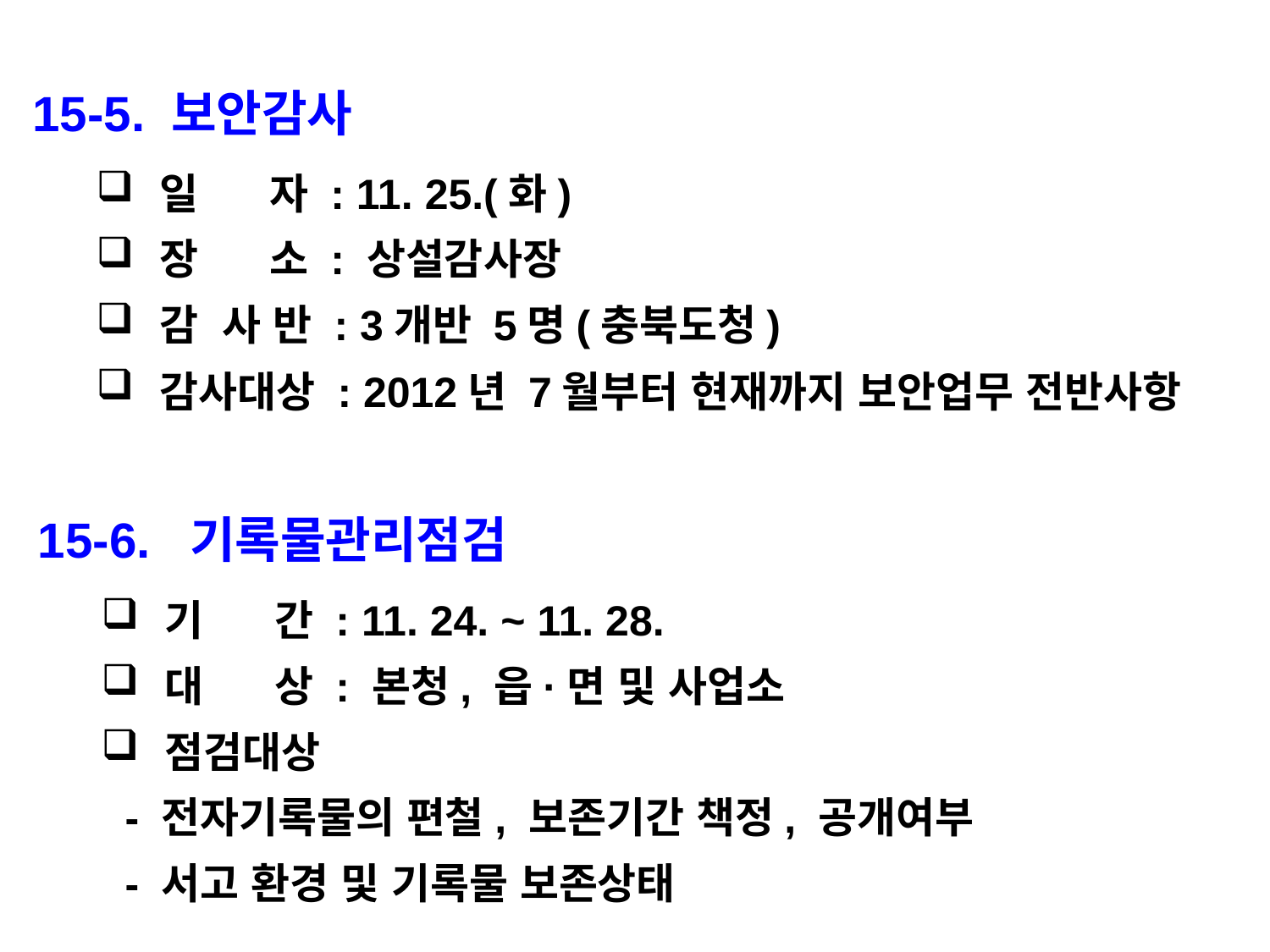

15-5. 보안감사
일      자 : 11. 25.(화)
장      소 : 상설감사장
감  사 반 : 3개반 5명(충북도청)
감사대상 : 2012년 7월부터 현재까지 보안업무 전반사항
15-6.  기록물관리점검
기      간 : 11. 24. ~ 11. 28.
대      상 : 본청, 읍·면 및 사업소
점검대상
  - 전자기록물의 편철, 보존기간 책정, 공개여부
  - 서고 환경 및 기록물 보존상태